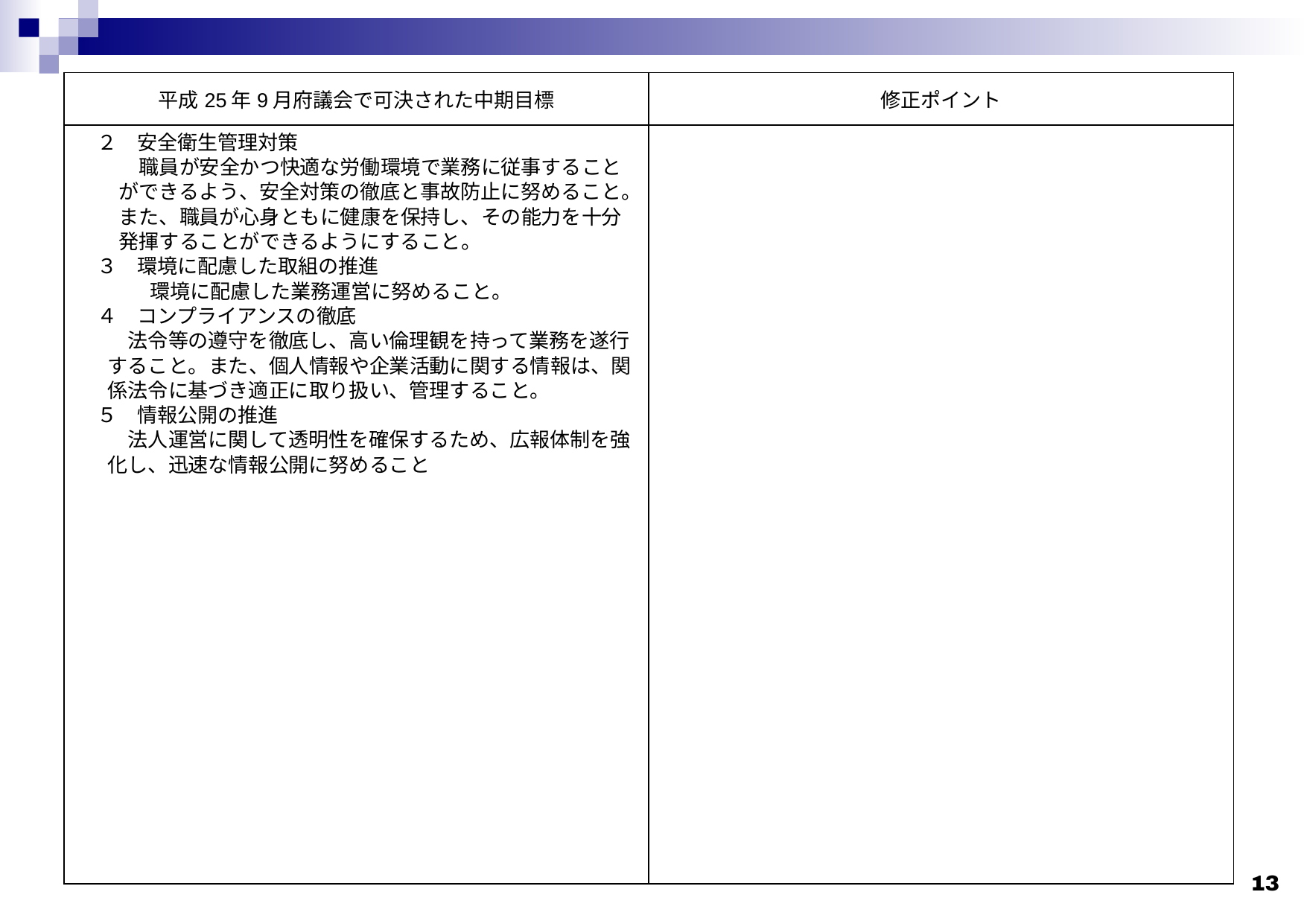

| 平成25年9月府議会で可決された中期目標 | 修正ポイント |
| --- | --- |
| ２　安全衛生管理対策 　職員が安全かつ快適な労働環境で業務に従事することができるよう、安全対策の徹底と事故防止に努めること。また、職員が心身ともに健康を保持し、その能力を十分発揮することができるようにすること。 ３　環境に配慮した取組の推進 　環境に配慮した業務運営に努めること。 ４　コンプライアンスの徹底 　法令等の遵守を徹底し、高い倫理観を持って業務を遂行すること。また、個人情報や企業活動に関する情報は、関係法令に基づき適正に取り扱い、管理すること。 ５　情報公開の推進 　法人運営に関して透明性を確保するため、広報体制を強化し、迅速な情報公開に努めること |  |
13